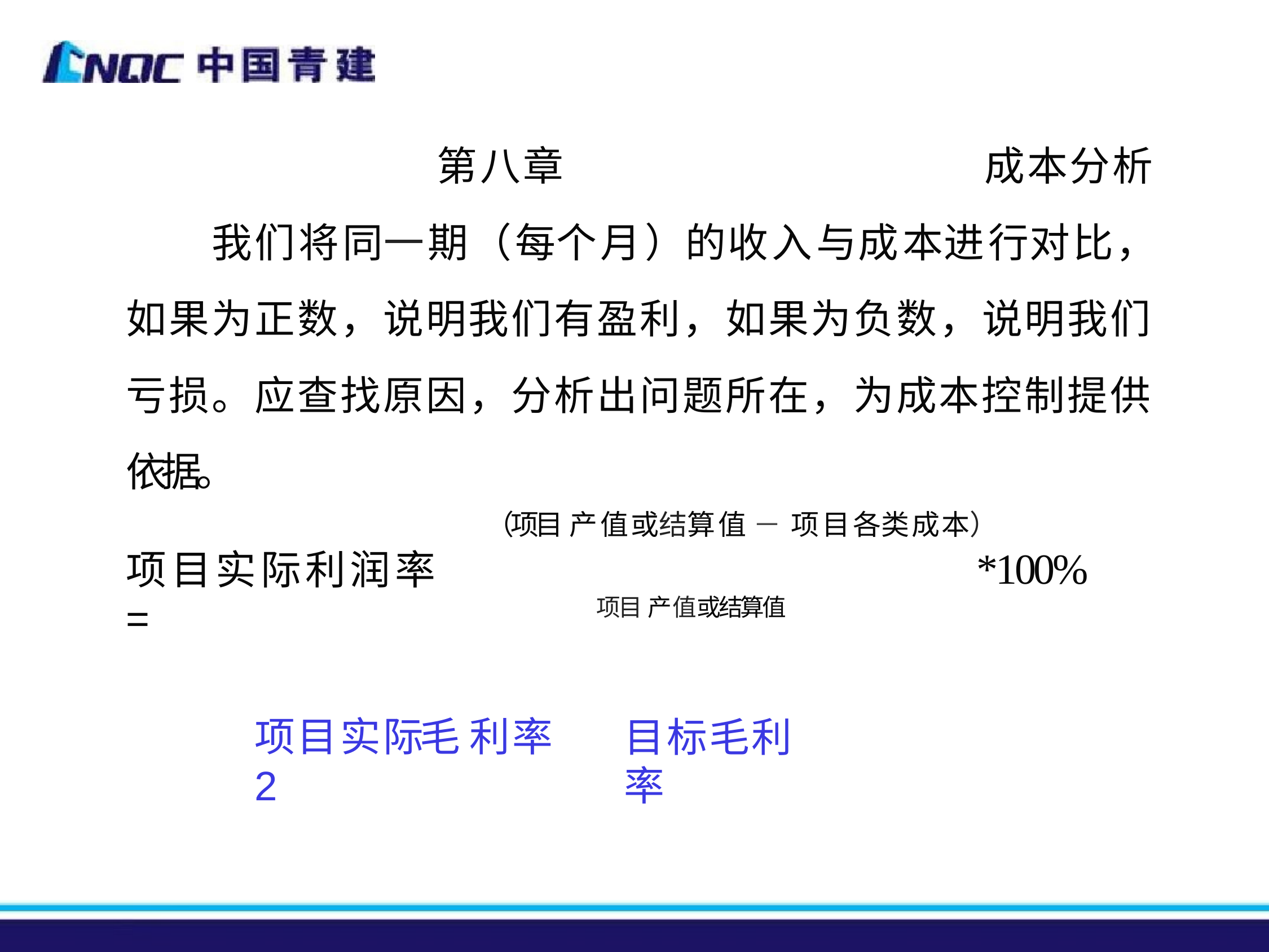

第八章	成本分析
我们将同一期（每个月）的收入与成本进行对比，  如果为正数，说明我们有盈利，如果为负数，说明我们 亏损。应查找原因，分析出问题所在，为成本控制提供 依据。
（项目 产值或结算值－ 项目各类成本）
*100%
项目 产值或结算值
项目实际利润率=
项目实际毛 利率 2
目标毛利率